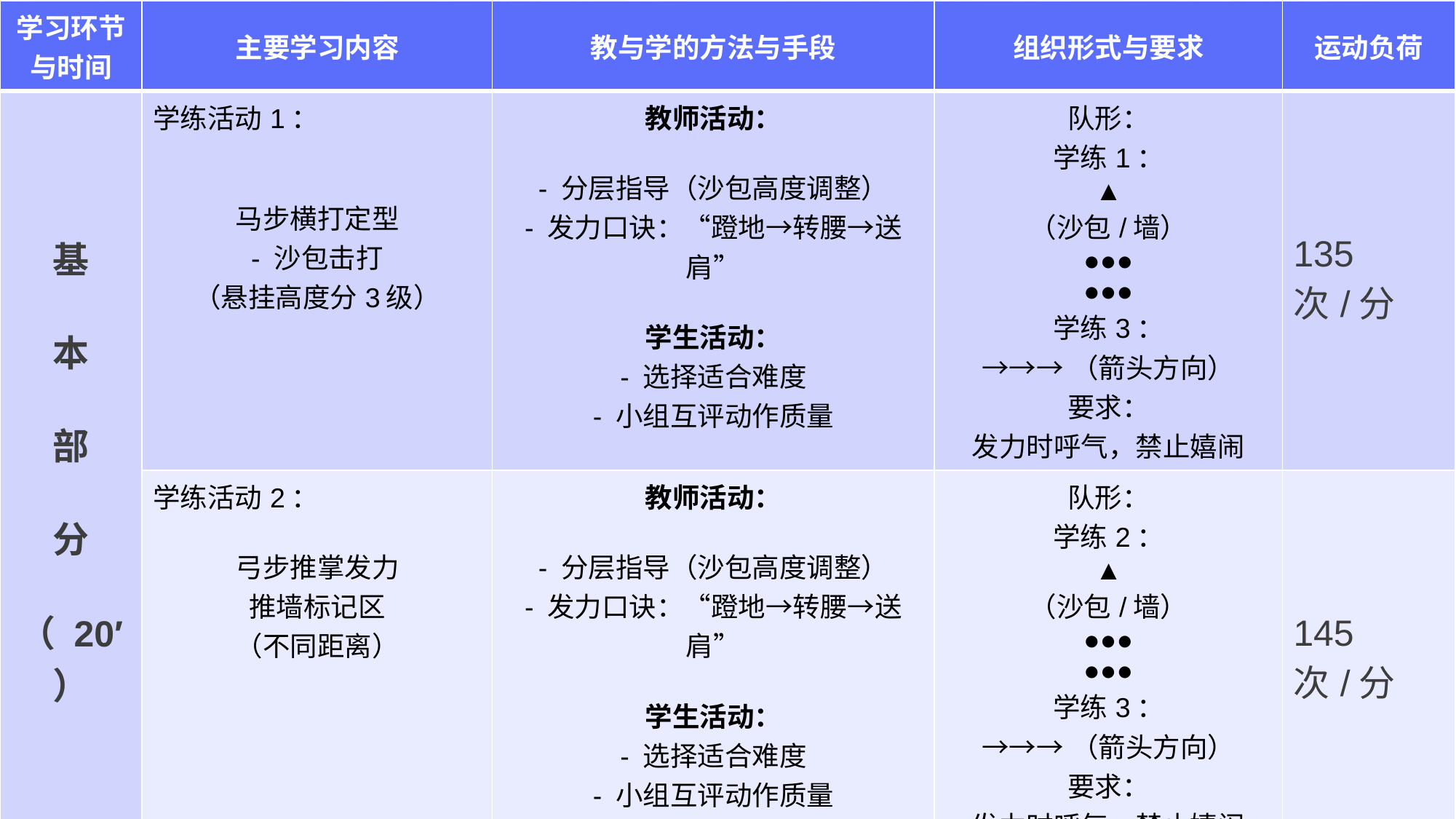

| 学习环节与时间 | 主要学习内容 | 教与学的方法与手段 | 组织形式与要求 | 运动负荷 |
| --- | --- | --- | --- | --- |
| 基 本 部 分 （ 20′ ） | 学练活动1： 马步横打定型 - 沙包击打 （悬挂高度分3级） | 教师活动： - 分层指导（沙包高度调整） - 发力口诀：“蹬地→转腰→送肩” 学生活动： - 选择适合难度 - 小组互评动作质量 | 队形： 学练1： ▲ （沙包/墙） ●●● ●●● 学练3： →→→（箭头方向） 要求： 发力时呼气，禁止嬉闹 | 135次/分 |
|  | 学练活动2： 弓步推掌发力 推墙标记区 （不同距离） | 教师活动： - 分层指导（沙包高度调整） - 发力口诀：“蹬地→转腰→送肩” 学生活动： - 选择适合难度 - 小组互评动作质量 | 队形： 学练2： ▲ （沙包/墙） ●●● ●●● 学练3： →→→（箭头方向） 要求： 发力时呼气，禁止嬉闹 | 145次/分 |